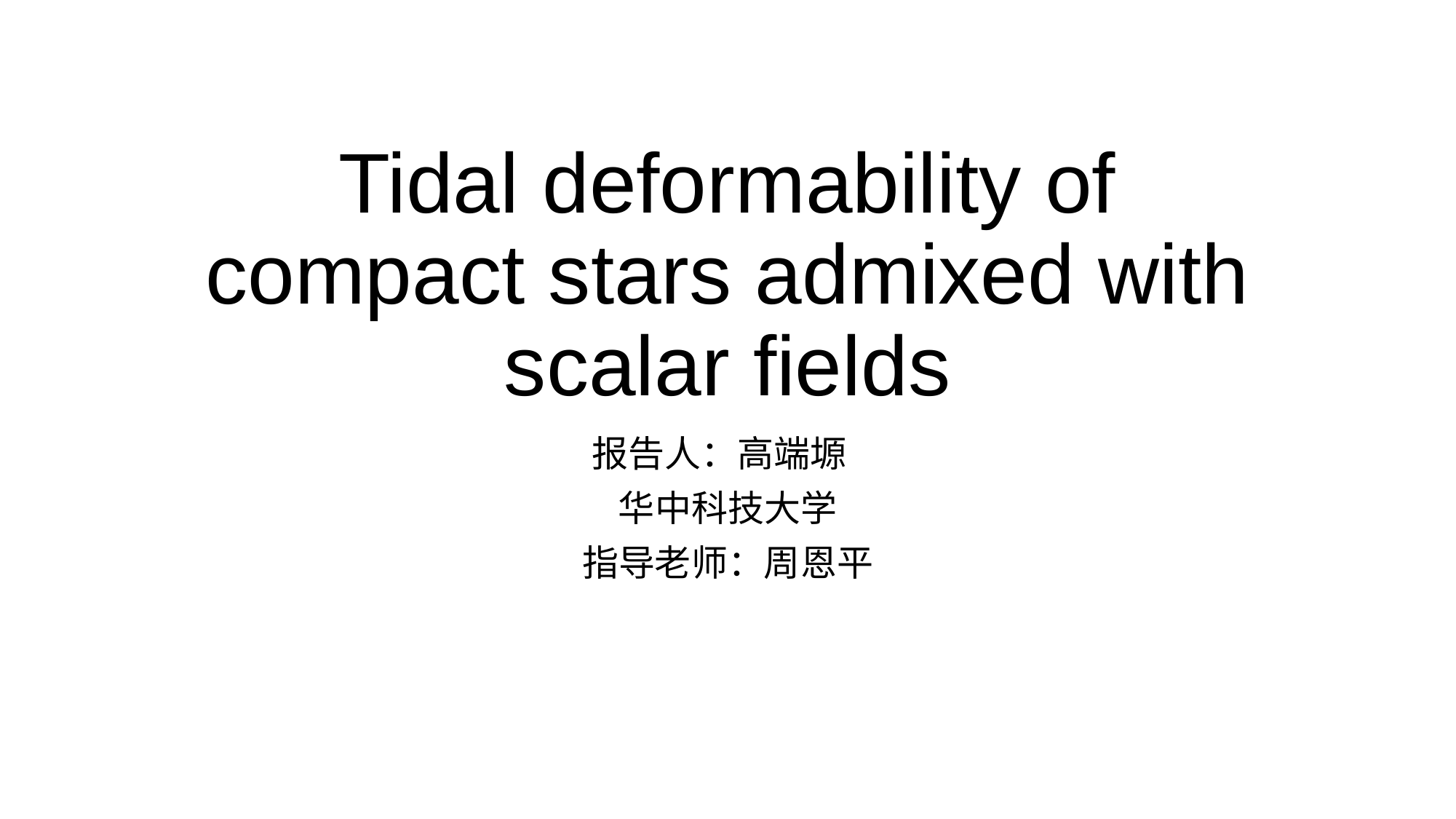

# Tidal deformability of compact stars admixed with scalar fields
报告人：高端塬
华中科技大学
指导老师：周恩平